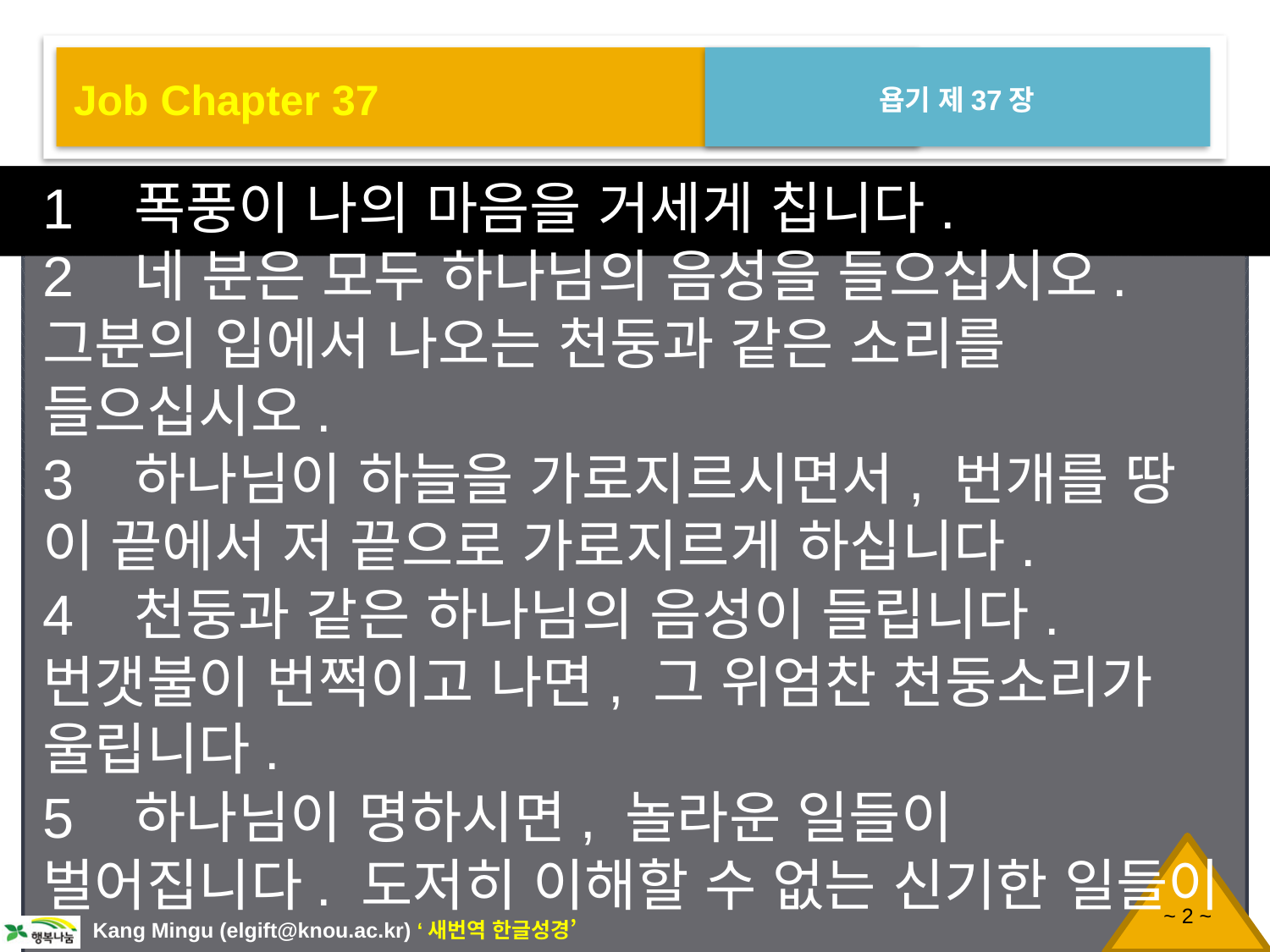

Job Chapter 37
욥기 제37장
1   폭풍이 나의 마음을 거세게 칩니다.
2   네 분은 모두 하나님의 음성을 들으십시오. 그분의 입에서 나오는 천둥과 같은 소리를 들으십시오.
3   하나님이 하늘을 가로지르시면서, 번개를 땅 이 끝에서 저 끝으로 가로지르게 하십니다.
4   천둥과 같은 하나님의 음성이 들립니다. 번갯불이 번쩍이고 나면, 그 위엄찬 천둥소리가 울립니다.
5   하나님이 명하시면, 놀라운 일들이 벌어집니다. 도저히 이해할 수 없는 신기한 일들이